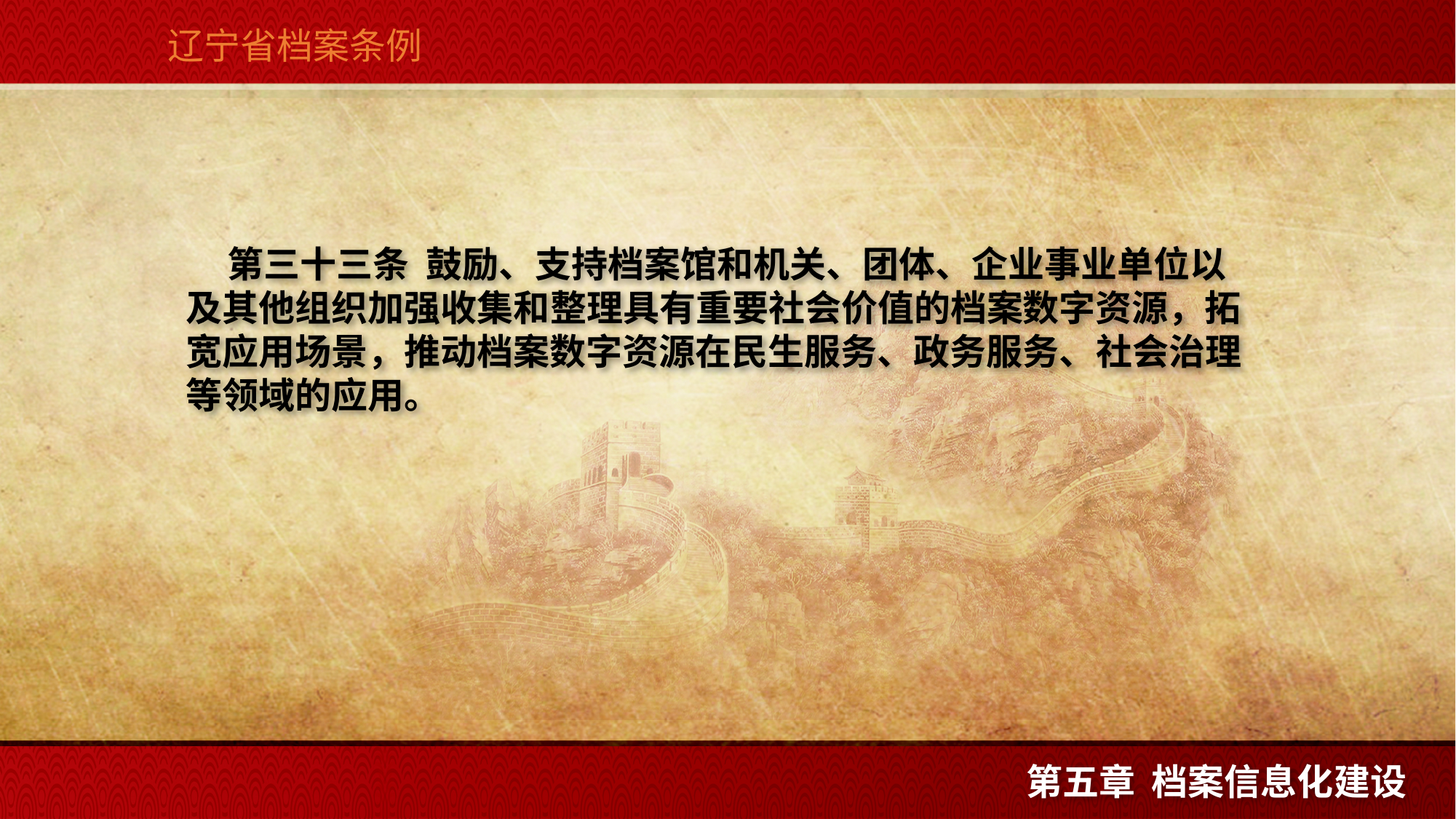

辽宁省档案条例
    第三十三条  鼓励、支持档案馆和机关、团体、企业事业单位以及其他组织加强收集和整理具有重要社会价值的档案数字资源，拓宽应用场景，推动档案数字资源在民生服务、政务服务、社会治理等领域的应用。
第五章  档案信息化建设